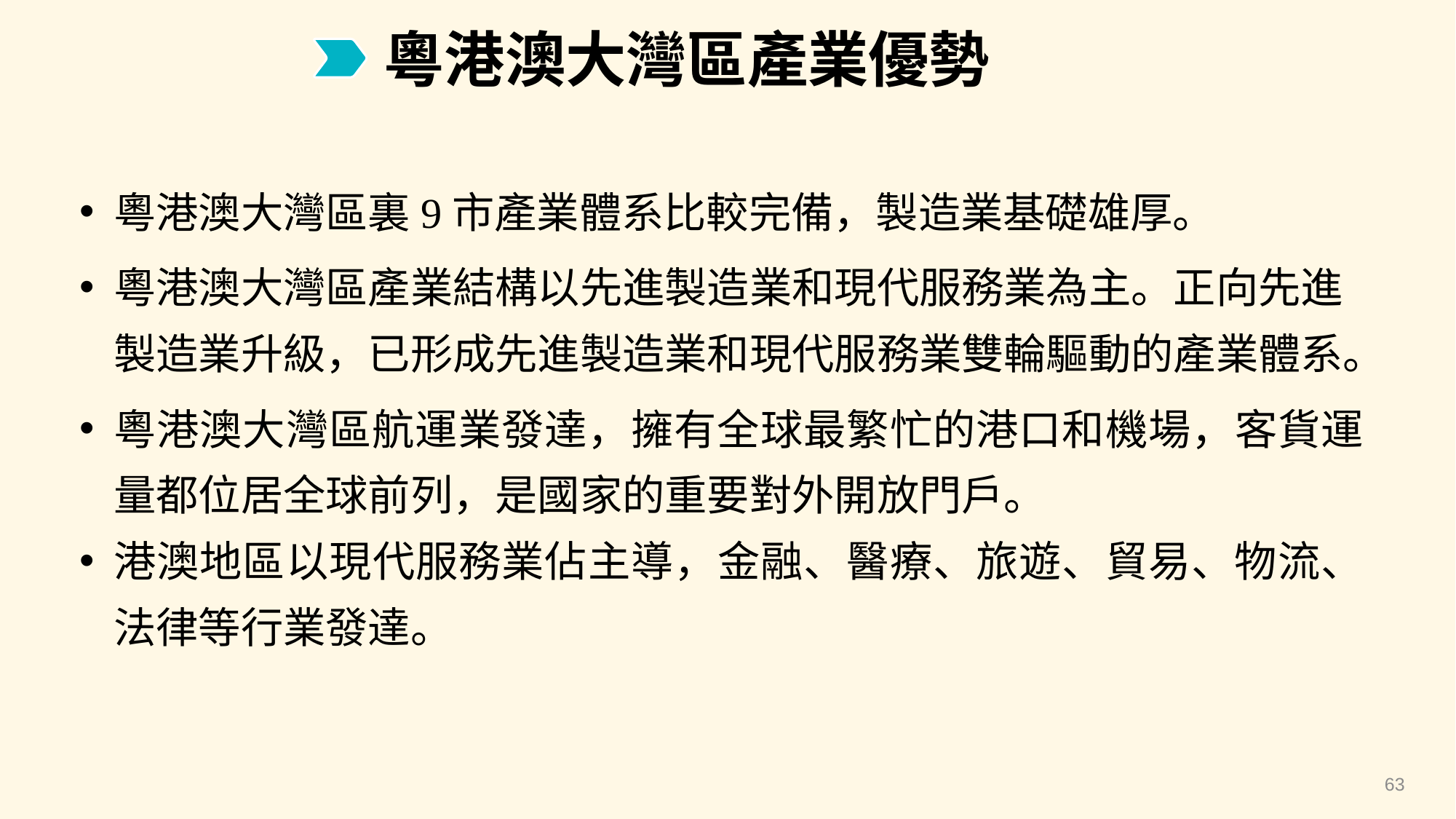

粵港澳大灣區產業優勢

粵港澳大灣區裏9市產業體系比較完備，製造業基礎雄厚。
粵港澳大灣區產業結構以先進製造業和現代服務業為主。正向先進製造業升級，已形成先進製造業和現代服務業雙輪驅動的產業體系。
粵港澳大灣區航運業發達，擁有全球最繁忙的港口和機場，客貨運量都位居全球前列，是國家的重要對外開放門戶。
港澳地區以現代服務業佔主導，金融、醫療、旅遊、貿易、物流、法律等行業發達。